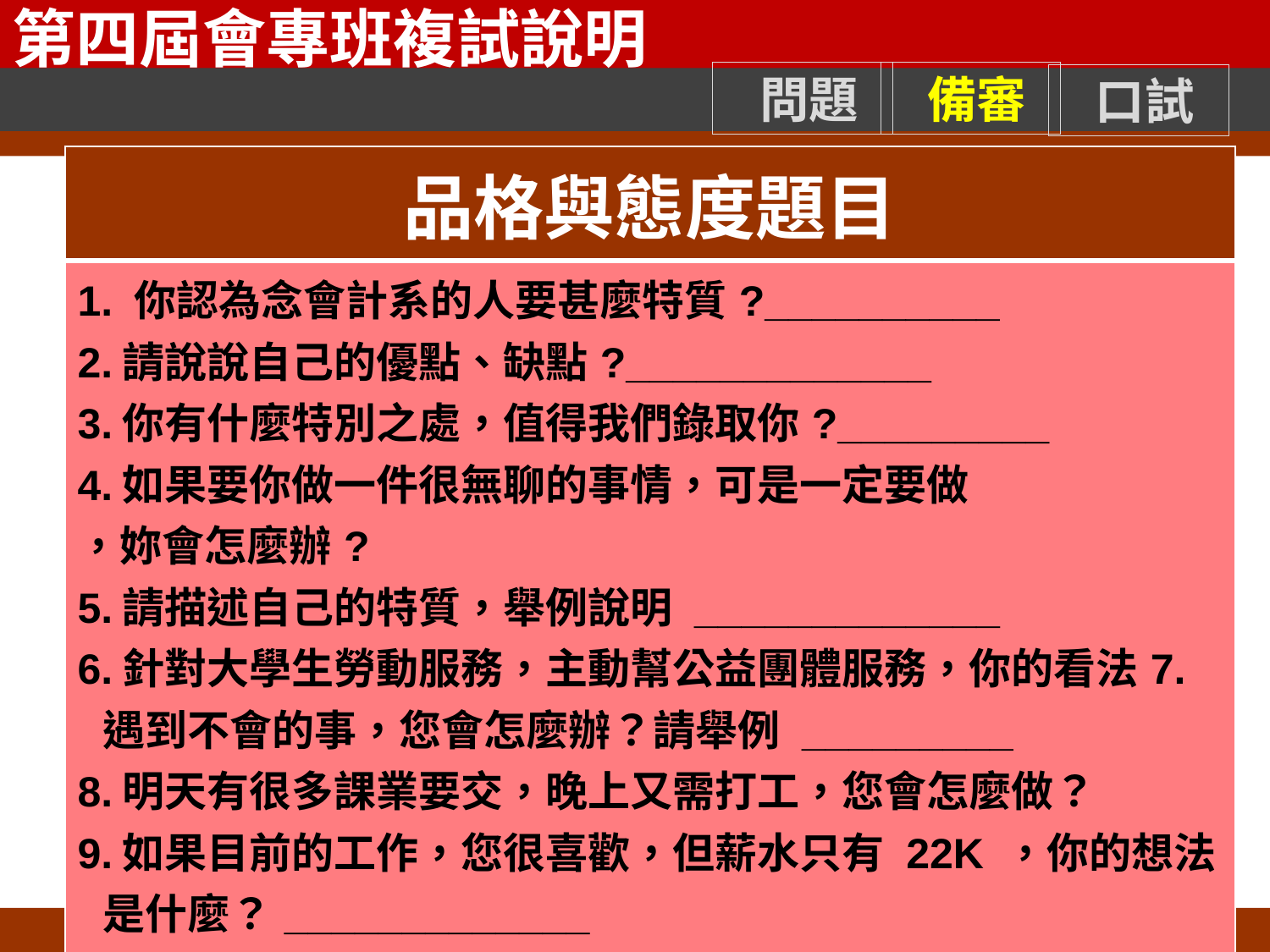

| 品格與態度題目 |
| --- |
| 1. 你認為念會計系的人要甚麼特質?\_\_\_\_\_\_\_\_\_\_ 2.請說說自己的優點、缺點?\_\_\_\_\_\_\_\_\_\_\_\_\_ 3.你有什麼特別之處，值得我們錄取你?\_\_\_\_\_\_\_\_\_ 4.如果要你做一件很無聊的事情，可是一定要做 ，妳會怎麼辦? 5.請描述自己的特質，舉例說明 \_\_\_\_\_\_\_\_\_\_\_\_\_ 6.針對大學生勞動服務，主動幫公益團體服務，你的看法7.遇到不會的事，您會怎麼辦？請舉例 \_\_\_\_\_\_\_\_\_ 8.明天有很多課業要交，晚上又需打工，您會怎麼做？ 9.如果目前的工作，您很喜歡，但薪水只有 22K ，你的想法是什麼？\_\_\_\_\_\_\_\_\_\_\_\_\_ 10.學校公民與道德課，您覺得重要嗎？\_\_\_\_\_\_\_\_\_\_\_\_\_ 11.以下打工，你會哪一個：飲料店、夜市或校內工讀 |